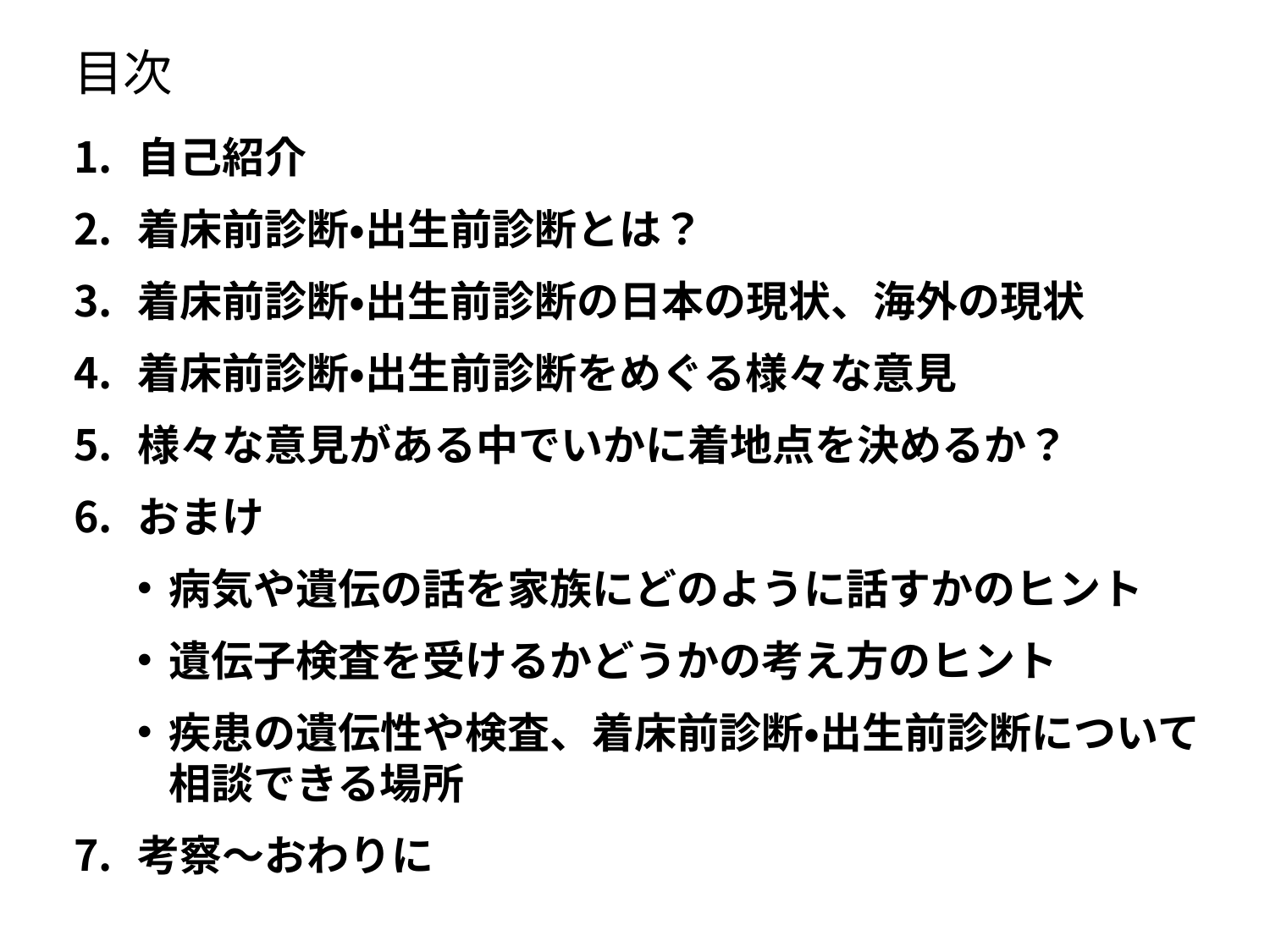

# 目次
自己紹介
着床前診断・出生前診断とは？
着床前診断・出生前診断の日本の現状、海外の現状
着床前診断・出生前診断をめぐる様々な意見
様々な意見がある中でいかに着地点を決めるか？
おまけ
病気や遺伝の話を家族にどのように話すかのヒント
遺伝子検査を受けるかどうかの考え方のヒント
疾患の遺伝性や検査、着床前診断・出生前診断について相談できる場所
考察～おわりに